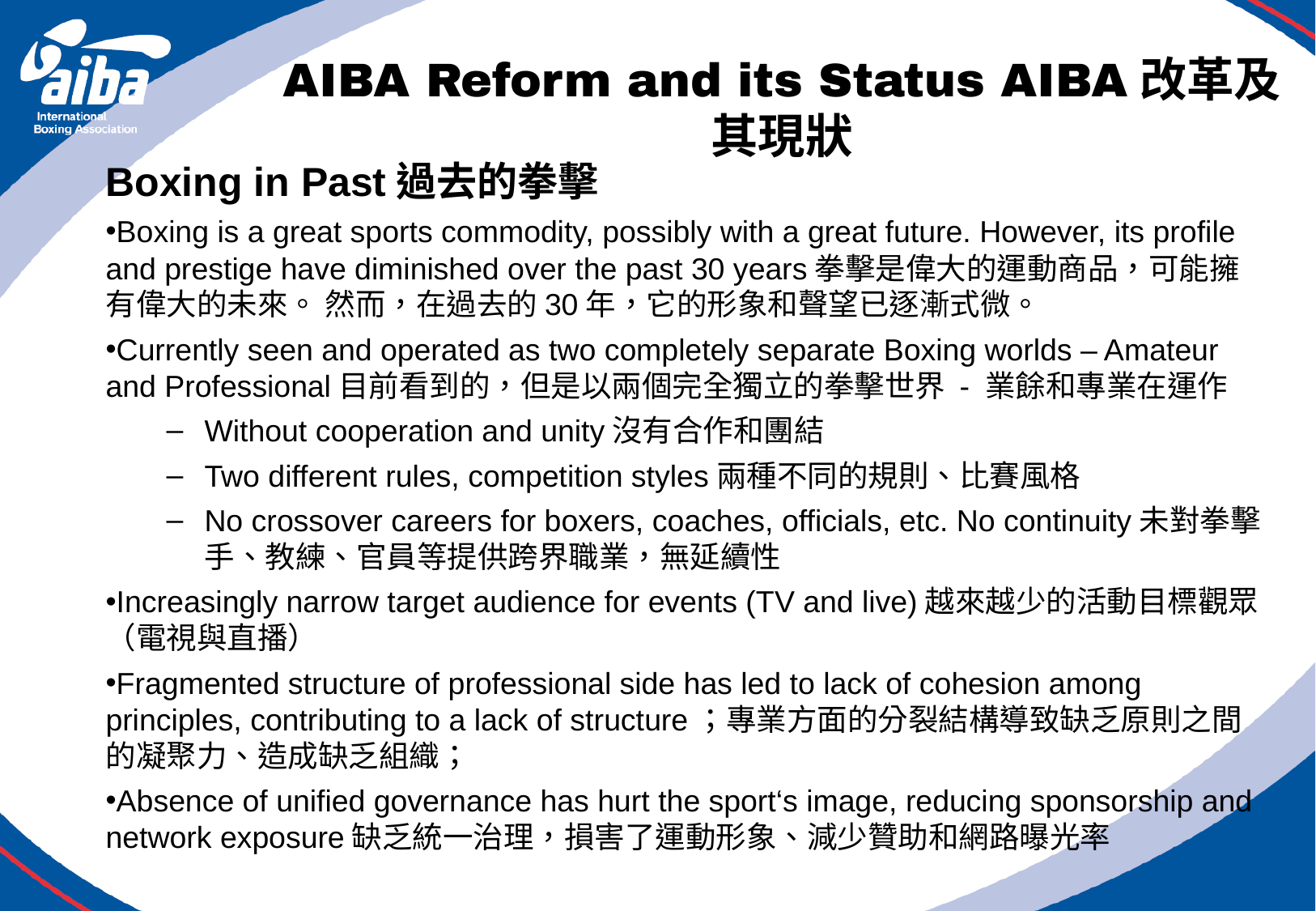

# AIBA Reform and its Status AIBA改革及其現狀
Boxing in Past過去的拳擊
Boxing is a great sports commodity, possibly with a great future. However, its profile and prestige have diminished over the past 30 years拳擊是偉大的運動商品，可能擁有偉大的未來。 然而，在過去的30年，它的形象和聲望已逐漸式微。
Currently seen and operated as two completely separate Boxing worlds – Amateur and Professional目前看到的，但是以兩個完全獨立的拳擊世界 - 業餘和專業在運作
Without cooperation and unity沒有合作和團結
Two different rules, competition styles兩種不同的規則、比賽風格
No crossover careers for boxers, coaches, officials, etc. No continuity未對拳擊手、教練、官員等提供跨界職業，無延續性
Increasingly narrow target audience for events (TV and live)越來越少的活動目標觀眾（電視與直播）
Fragmented structure of professional side has led to lack of cohesion among principles, contributing to a lack of structure；專業方面的分裂結構導致缺乏原則之間的凝聚力、造成缺乏組織；
Absence of unified governance has hurt the sport‘s image, reducing sponsorship and network exposure缺乏統一治理，損害了運動形象、減少贊助和網路曝光率